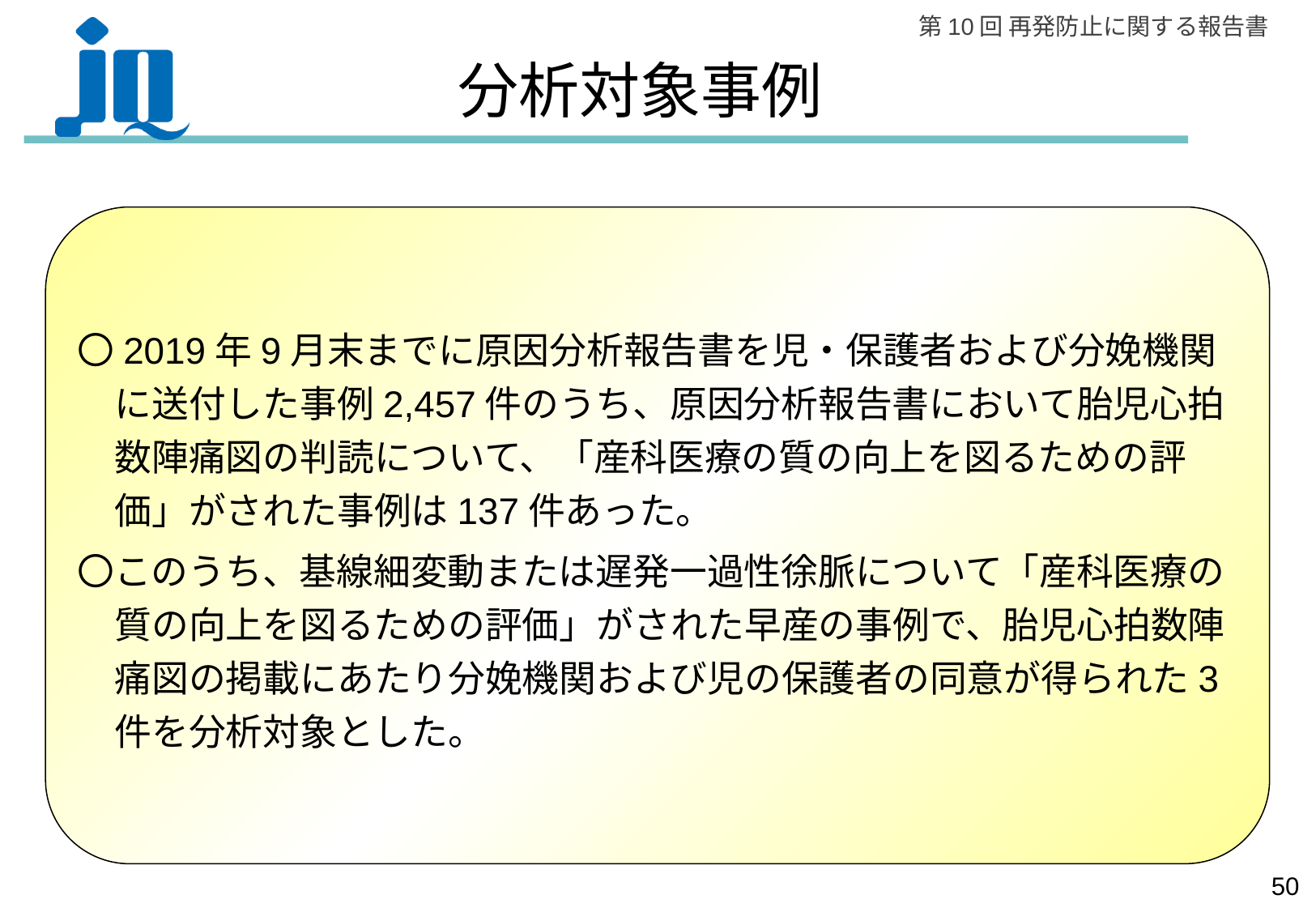

# 分析対象事例
〇2019年9月末までに原因分析報告書を児・保護者および分娩機関に送付した事例2,457件のうち、原因分析報告書において胎児心拍数陣痛図の判読について、「産科医療の質の向上を図るための評価」がされた事例は137件あった。
〇このうち、基線細変動または遅発一過性徐脈について「産科医療の質の向上を図るための評価」がされた早産の事例で、胎児心拍数陣痛図の掲載にあたり分娩機関および児の保護者の同意が得られた3件を分析対象とした。
50